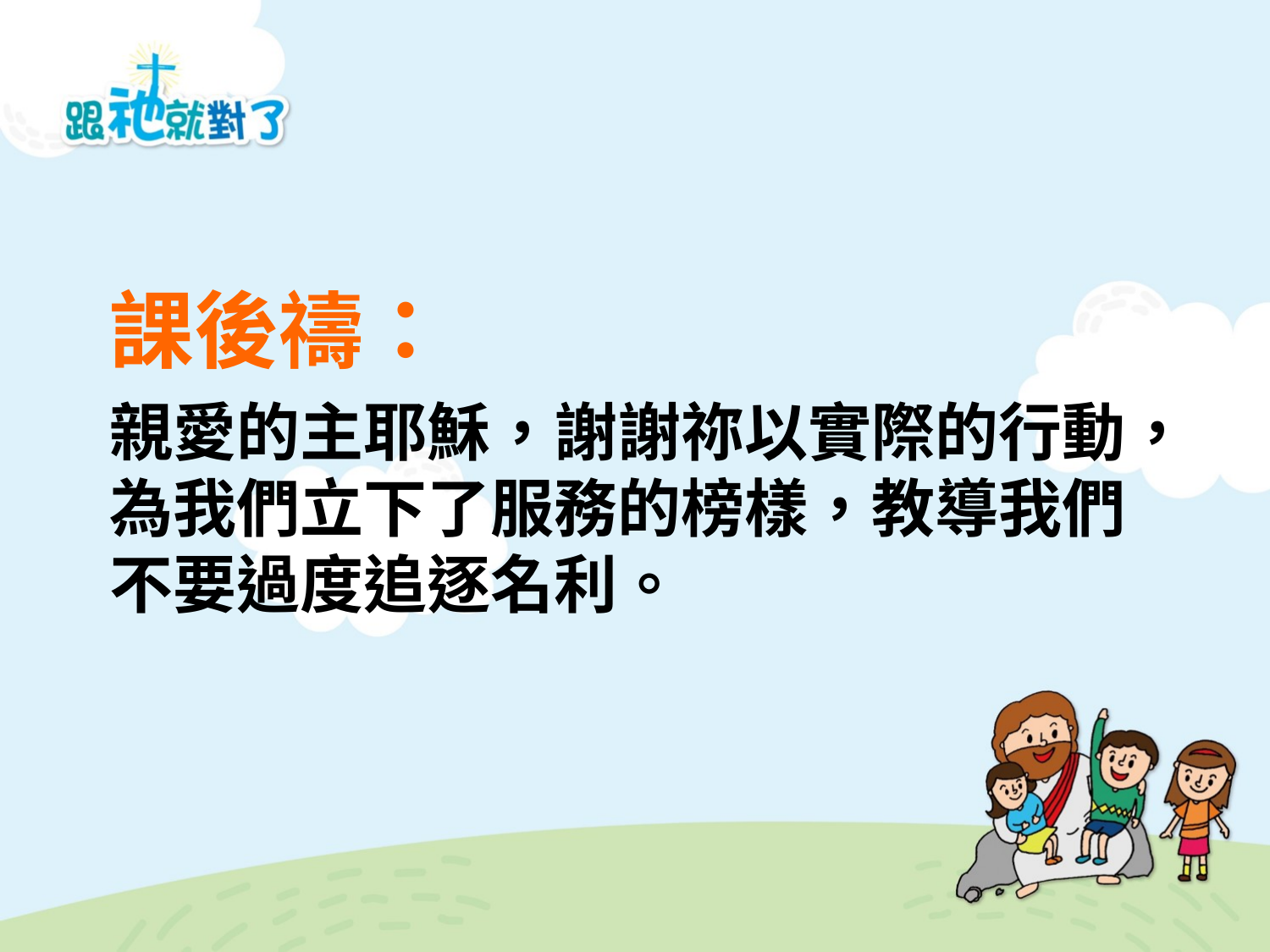

課後禱：
親愛的主耶穌，謝謝祢以實際的行動，為我們立下了服務的榜樣，教導我們不要過度追逐名利。